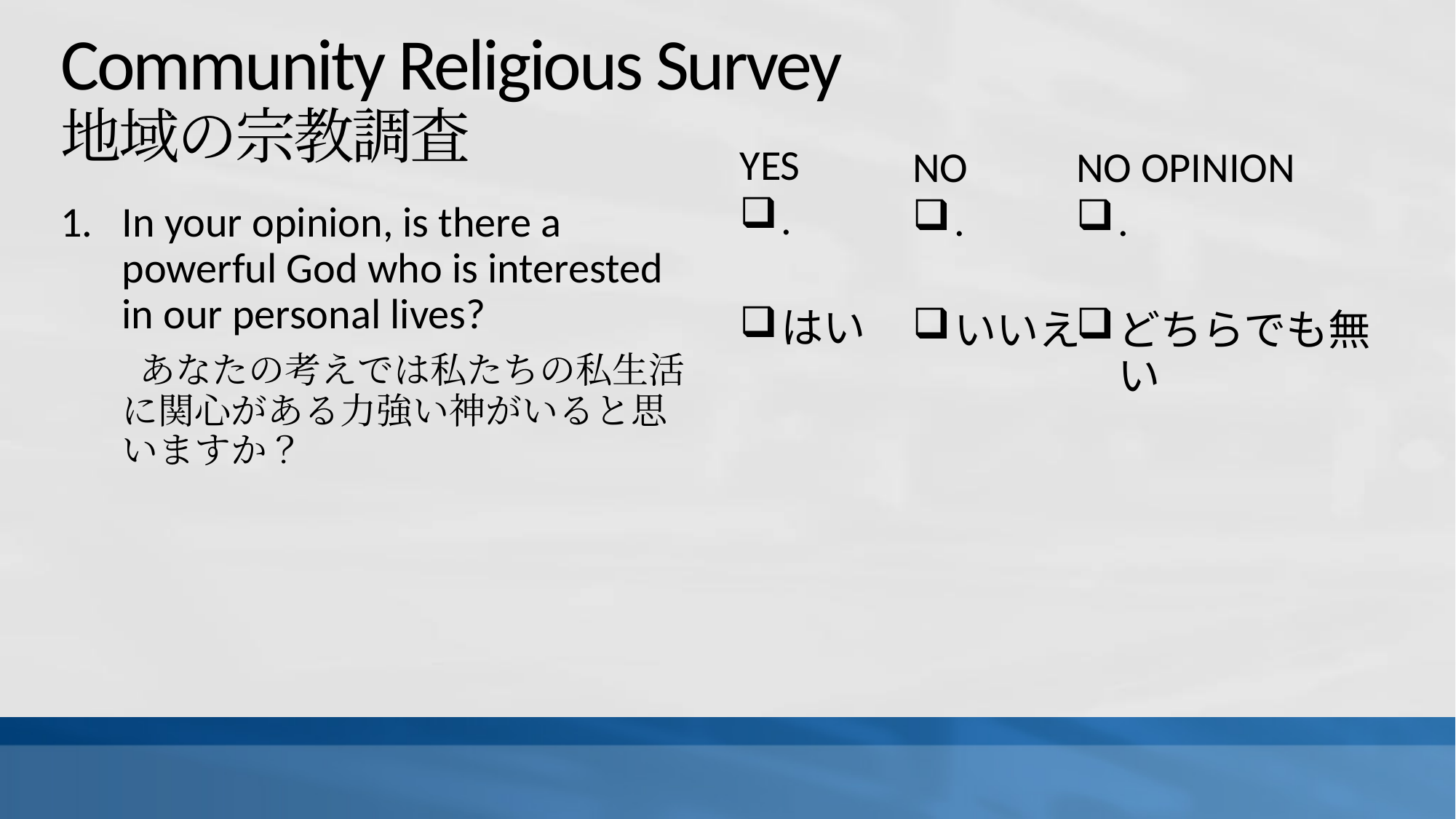

# Community Religious Survey 地域の宗教調査
YES
.

はい

NO
.

いいえ

NO OPINION
.

どちらでも無い

In your opinion, is there a powerful God who is interested in our personal lives?
　　あなたの考えでは私たちの私生活に関心がある力強い神がいると思いますか？